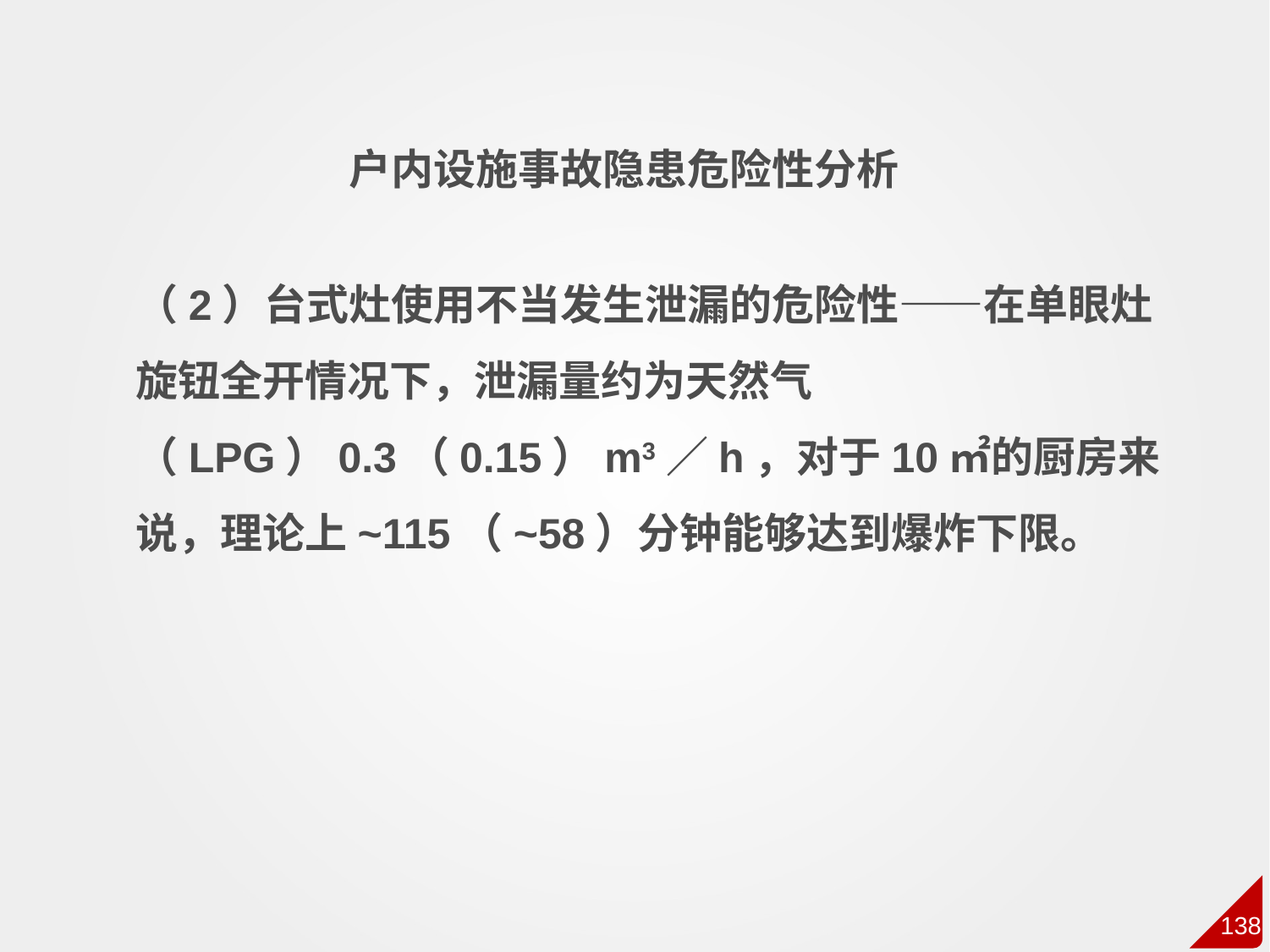

户内设施事故隐患危险性分析
（2）台式灶使用不当发生泄漏的危险性——在单眼灶旋钮全开情况下，泄漏量约为天然气（LPG）0.3（0.15）m3／h，对于10㎡的厨房来说，理论上~115（~58）分钟能够达到爆炸下限。